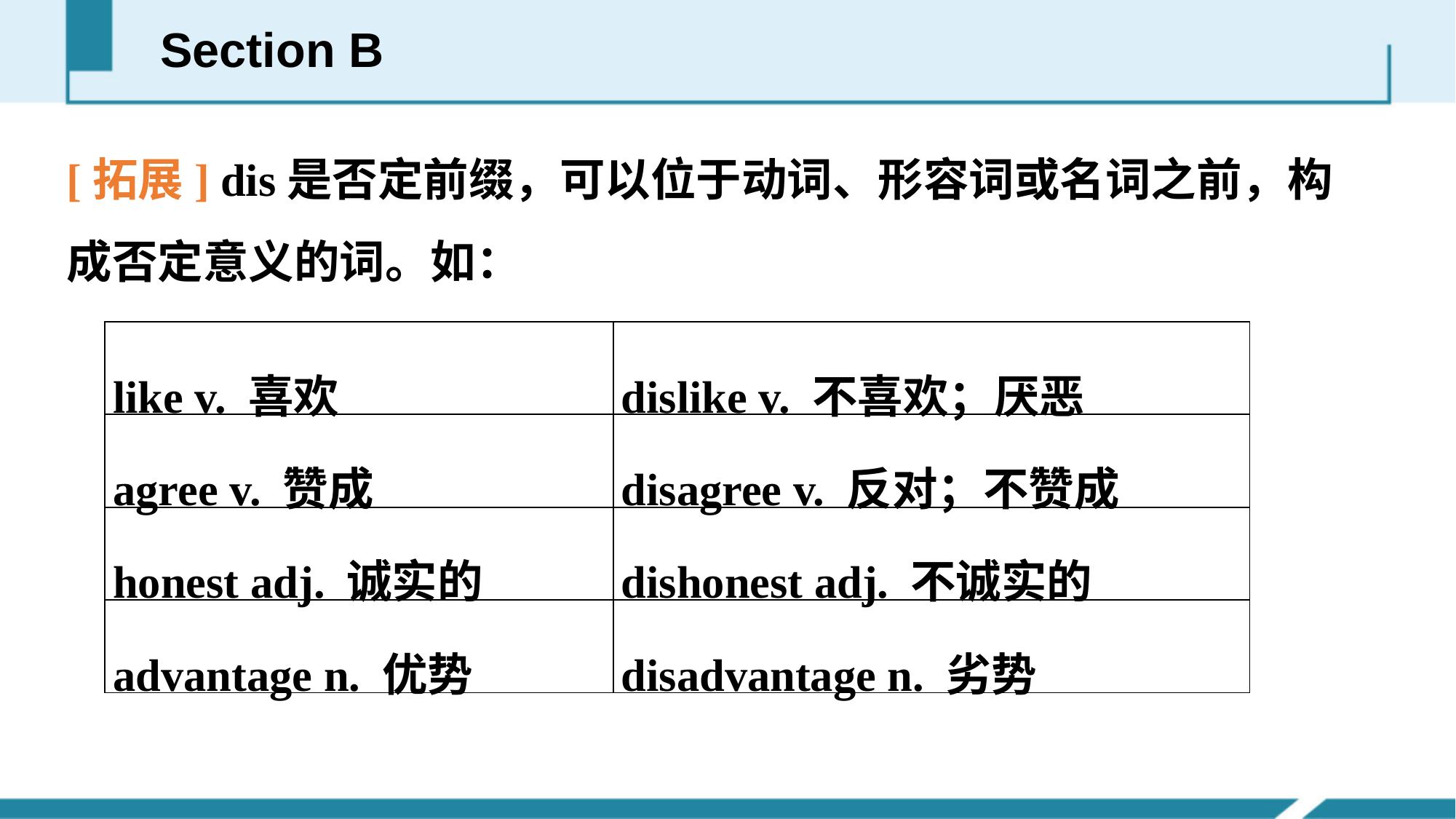

Section B
[拓展] dis­是否定前缀，可以位于动词、形容词或名词之前，构成否定意义的词。如：
| like v. 喜欢 | dislike v. 不喜欢；厌恶 |
| --- | --- |
| agree v. 赞成 | disagree v. 反对；不赞成 |
| honest adj. 诚实的 | dishonest adj. 不诚实的 |
| advantage n. 优势 | disadvantage n. 劣势 |